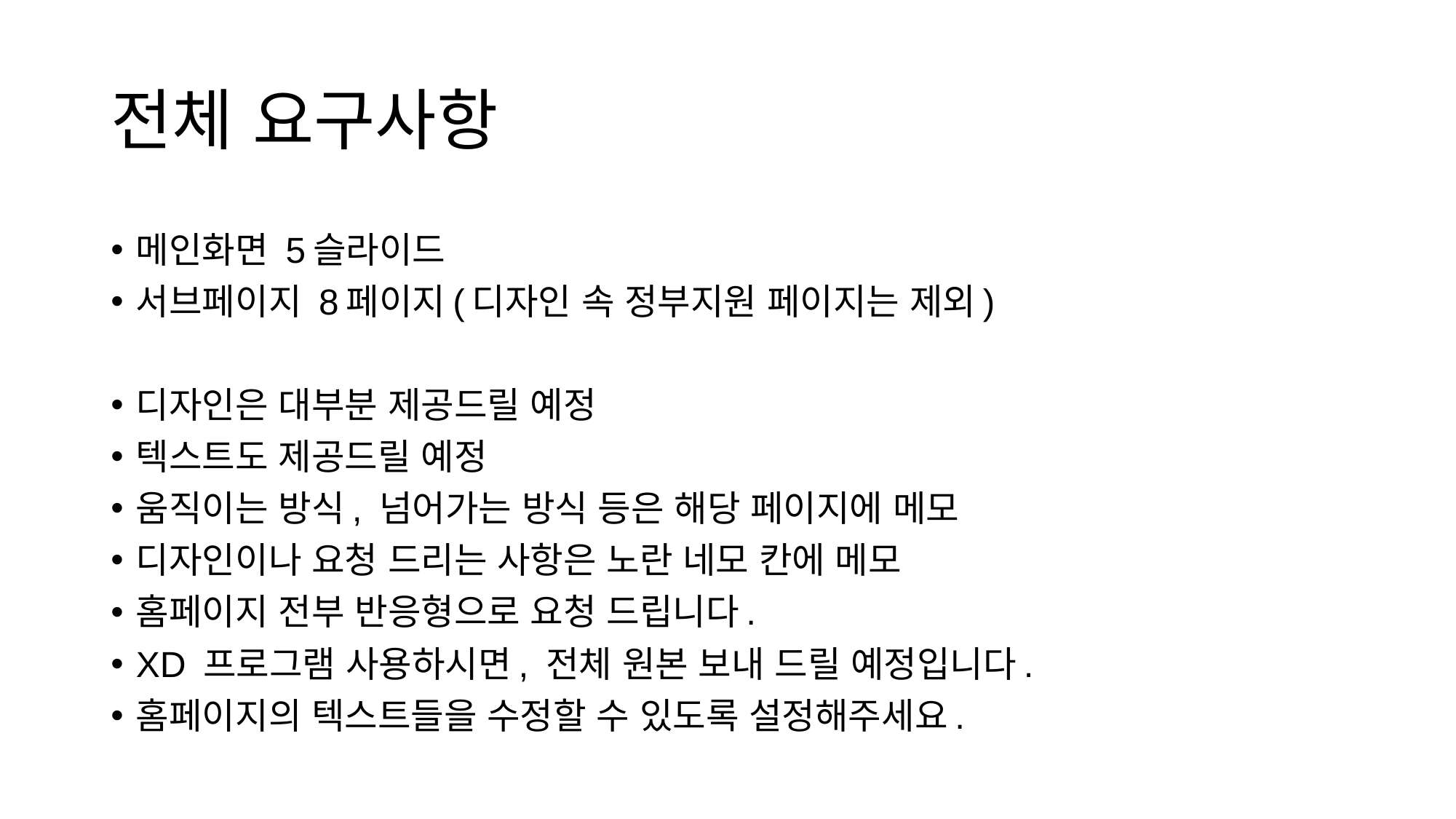

# 전체 요구사항
메인화면 5슬라이드
서브페이지 8페이지(디자인 속 정부지원 페이지는 제외)

디자인은 대부분 제공드릴 예정
텍스트도 제공드릴 예정
움직이는 방식, 넘어가는 방식 등은 해당 페이지에 메모
디자인이나 요청 드리는 사항은 노란 네모 칸에 메모
홈페이지 전부 반응형으로 요청 드립니다.
XD 프로그램 사용하시면, 전체 원본 보내 드릴 예정입니다.
홈페이지의 텍스트들을 수정할 수 있도록 설정해주세요.